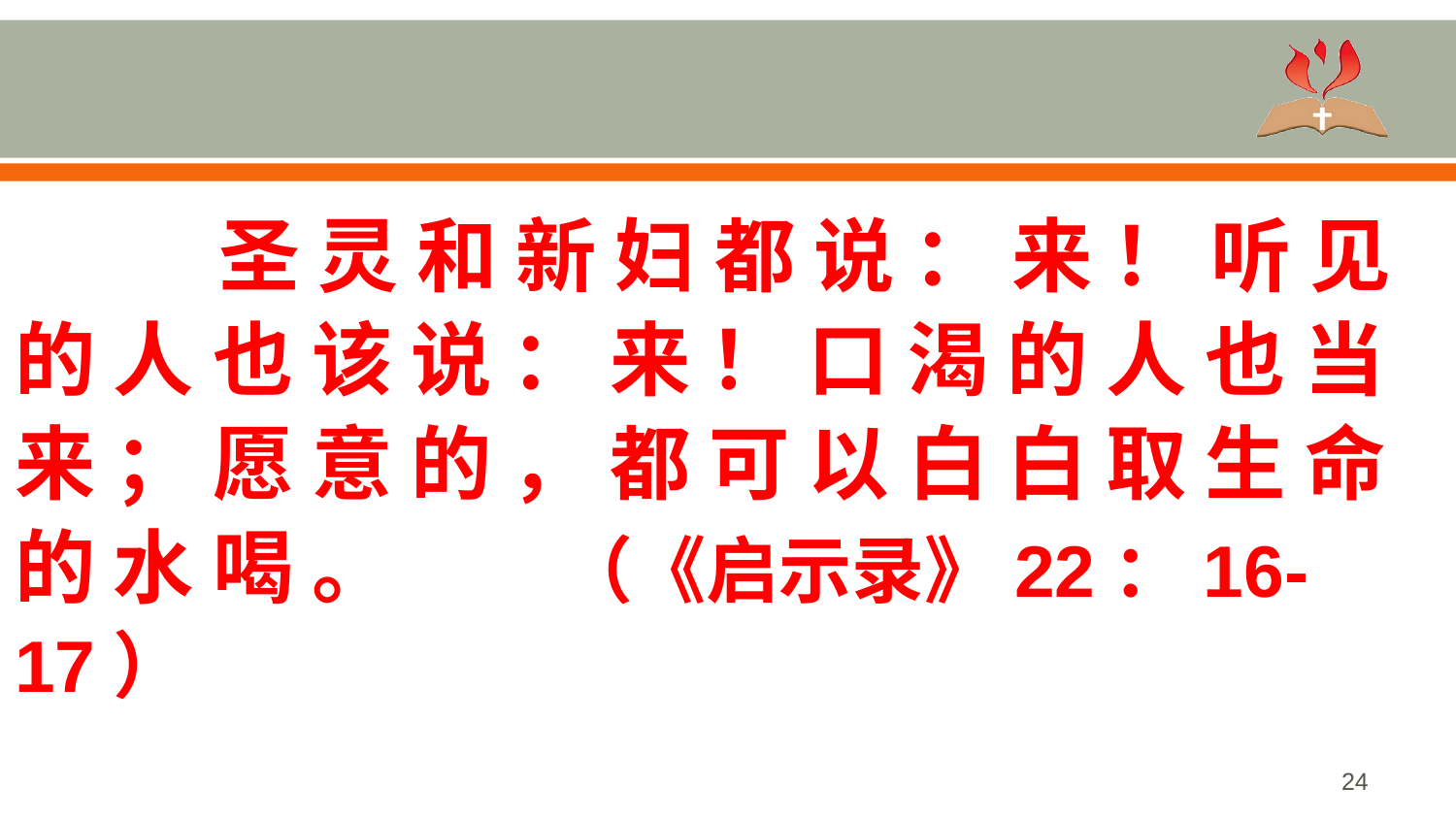

圣 灵 和 新 妇 都 说 ： 来 ！ 听 见 的 人 也 该 说 ： 来 ！ 口 渴 的 人 也 当 来 ； 愿 意 的 ， 都 可 以 白 白 取 生 命 的 水 喝 。             （《启示录》22：16-17）
24